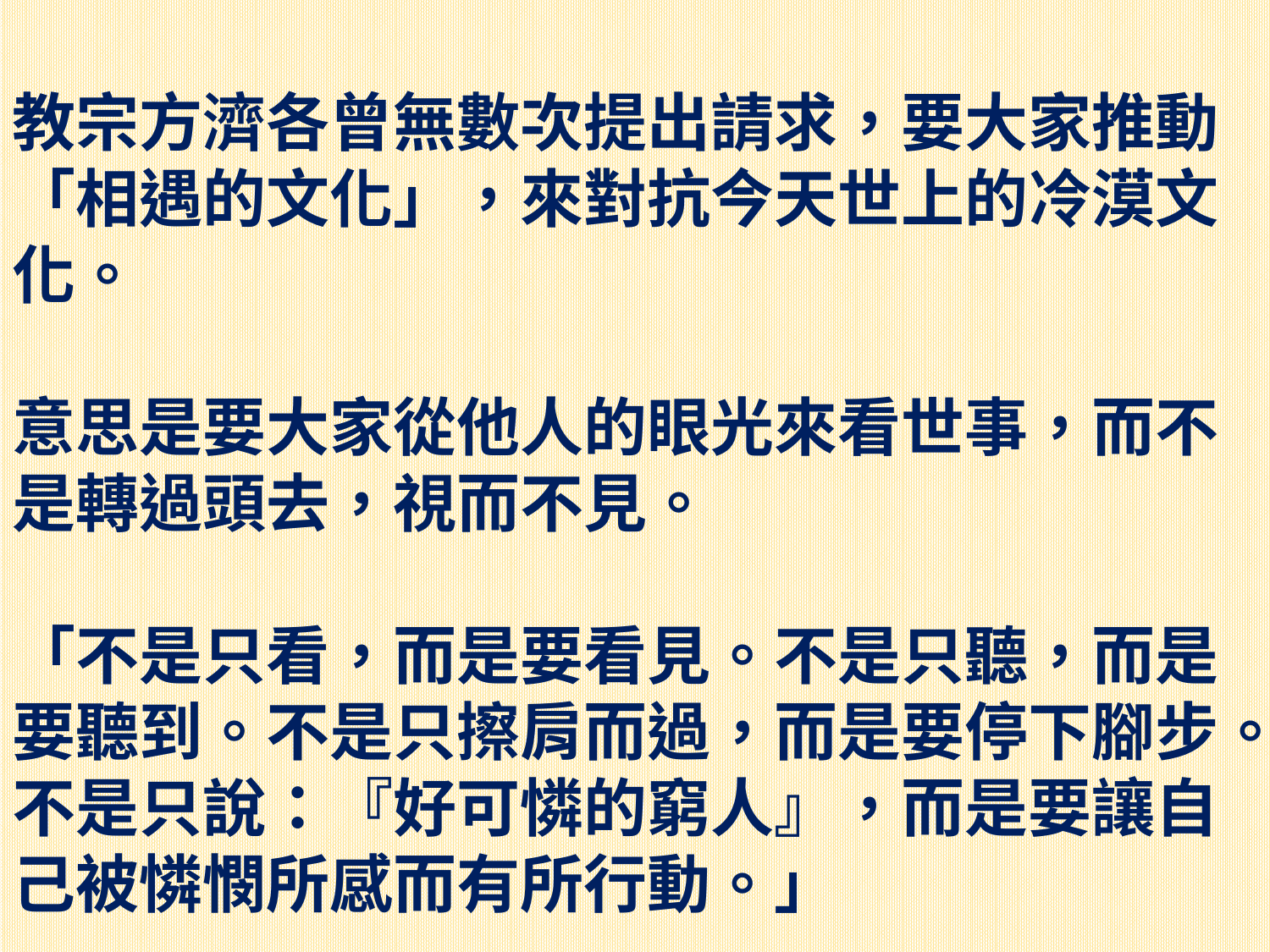

#

教宗方濟各曾無數次提出請求，要大家推動「相遇的文化」，來對抗今天世上的冷漠文化。

意思是要大家從他人的眼光來看世事，而不是轉過頭去，視而不見。

「不是只看，而是要看見。不是只聽，而是要聽到。不是只擦肩而過，而是要停下腳步。不是只說：『好可憐的窮人』，而是要讓自己被憐憫所感而有所行動。」